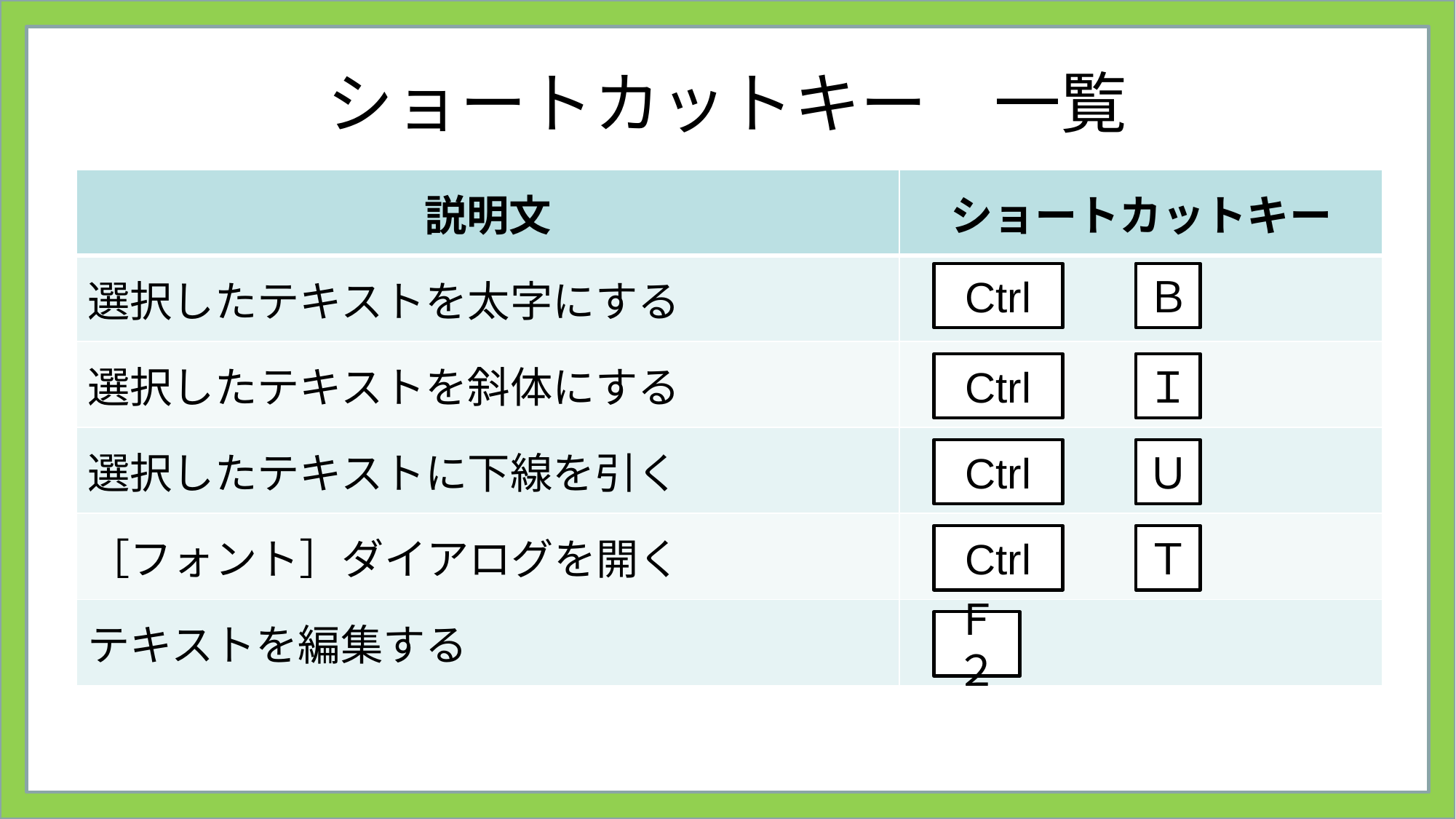

# ショートカットキー　一覧
| 説明文 | ショートカットキー |
| --- | --- |
| 選択したテキストを太字にする | ＋ |
| 選択したテキストを斜体にする | ＋ |
| 選択したテキストに下線を引く | ＋ |
| ［フォント］ダイアログを開く | ＋ |
| テキストを編集する |  |
Ctrl
Ｂ
Ctrl
Ｉ
Ctrl
Ｕ
Ctrl
Ｔ
Ｆ２